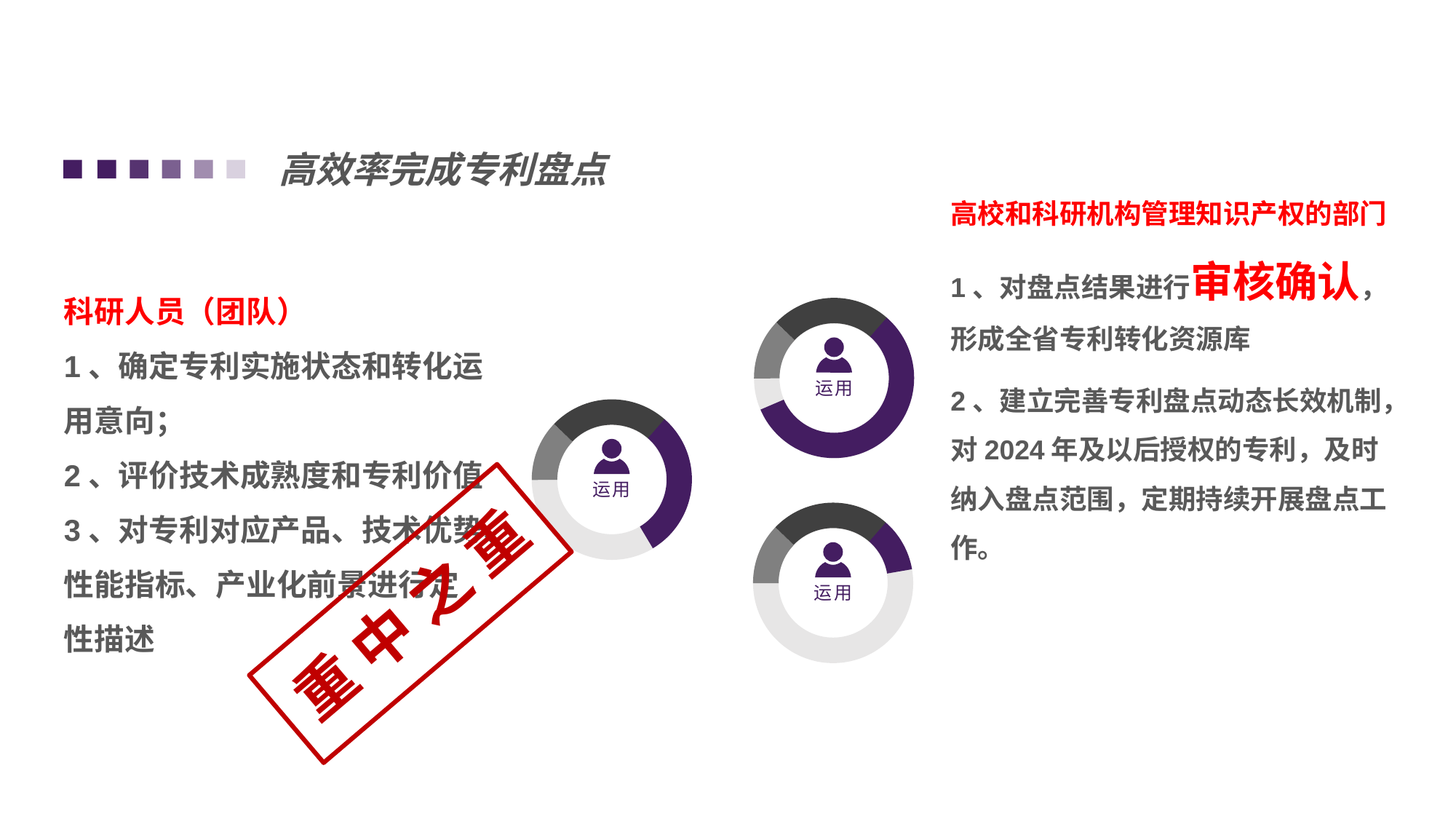

高效率完成专利盘点

高校和科研机构管理知识产权的部门
1、对盘点结果进行审核确认，形成全省专利转化资源库
科研人员（团队）
1、确定专利实施状态和转化运用意向；
2、评价技术成熟度和专利价值
3、对专利对应产品、技术优势、性能指标、产业化前景进行定性描述

运用
2、建立完善专利盘点动态长效机制，对2024年及以后授权的专利，及时纳入盘点范围，定期持续开展盘点工作。

运用

运用

重 中 之 重